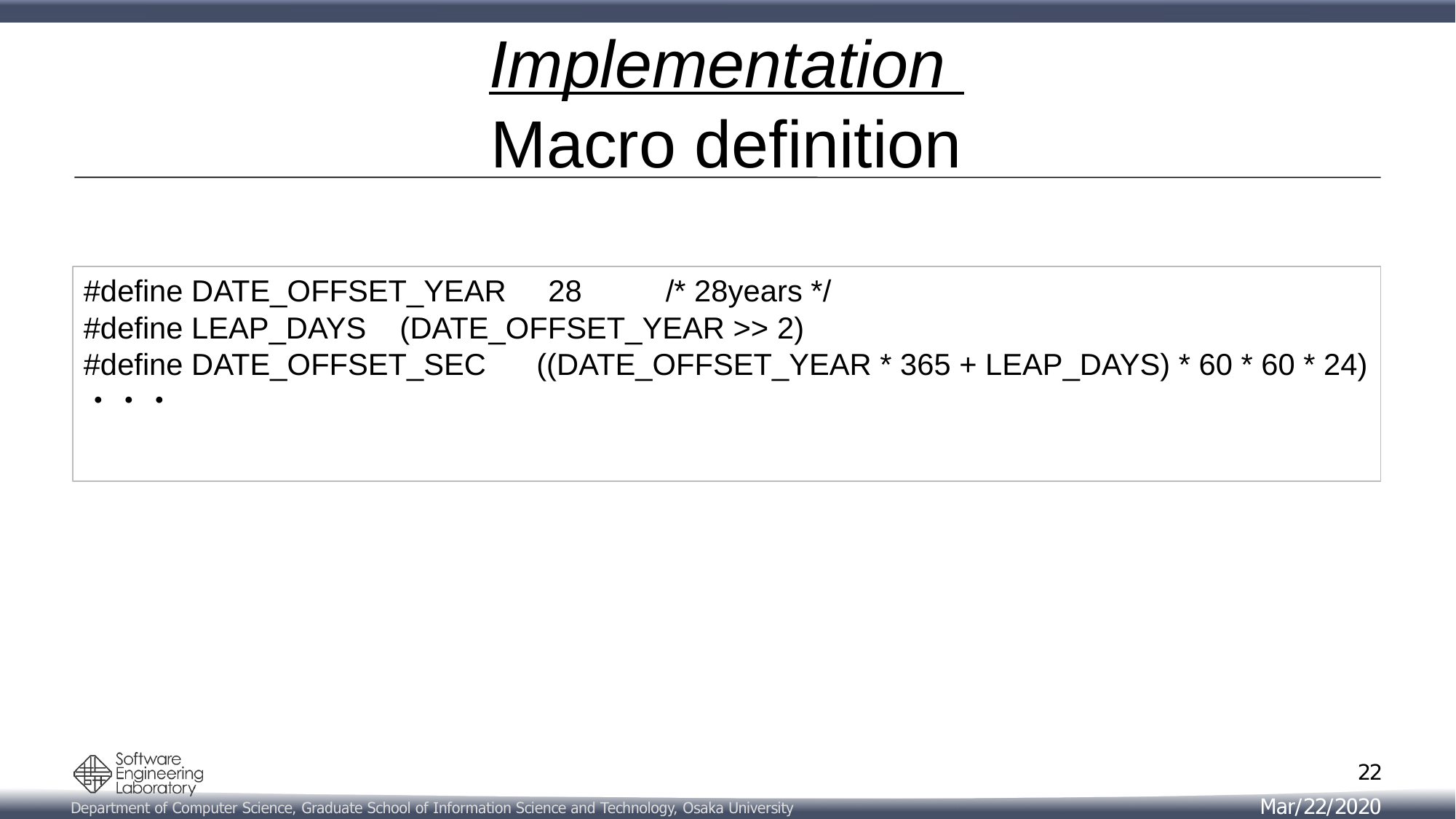

# Implementation Macro definition
#define DATE_OFFSET_YEAR     28          /* 28years */
#define LEAP_DAYS    (DATE_OFFSET_YEAR >> 2)
#define DATE_OFFSET_SEC      ((DATE_OFFSET_YEAR * 365 + LEAP_DAYS) * 60 * 60 * 24)
・・・
22
Mar/22/2020